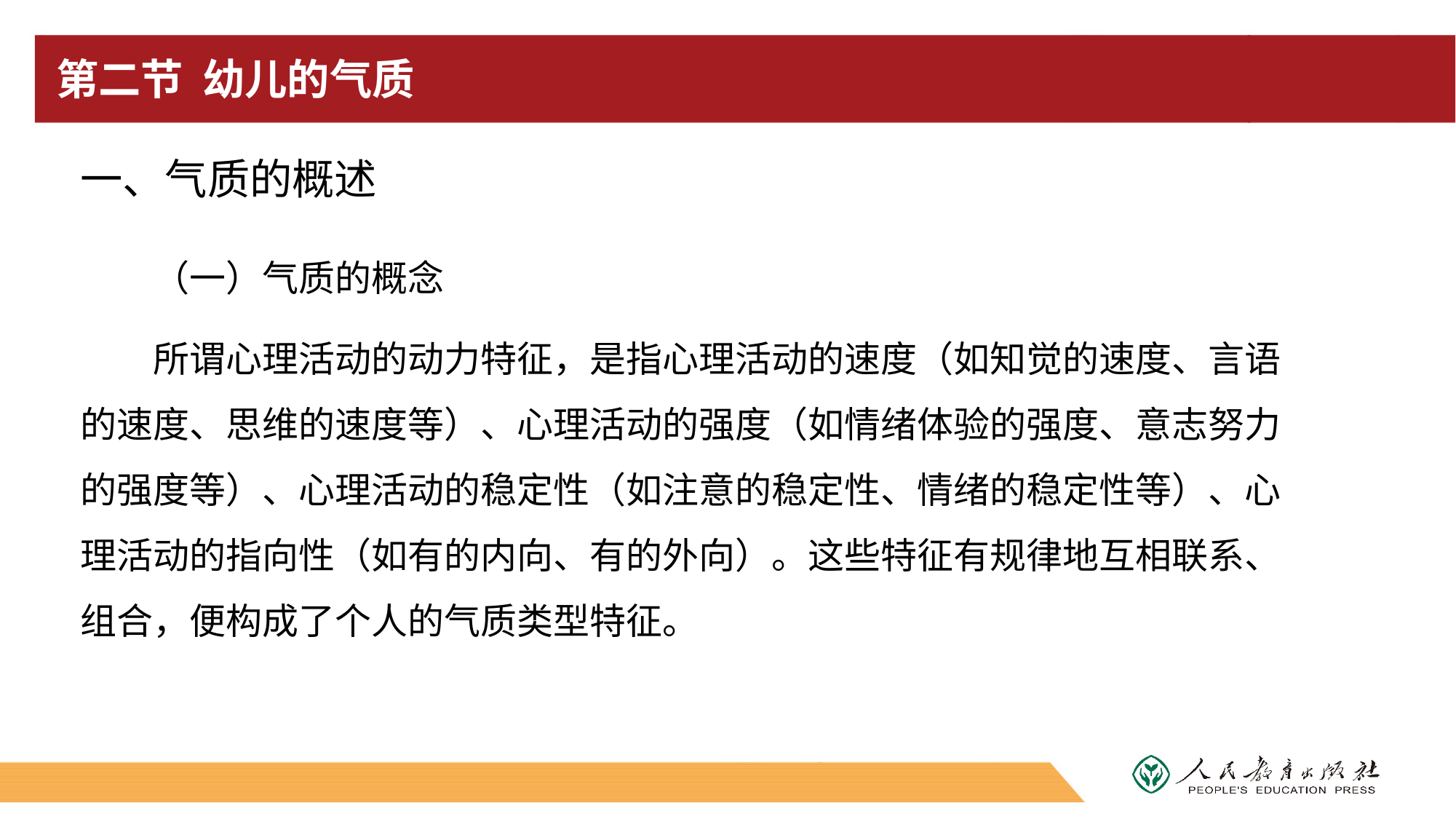

# 第二节  幼儿的气质
一、气质的概述
（一）气质的概念
所谓心理活动的动力特征，是指心理活动的速度（如知觉的速度、言语的速度、思维的速度等）、心理活动的强度（如情绪体验的强度、意志努力的强度等）、心理活动的稳定性（如注意的稳定性、情绪的稳定性等）、心理活动的指向性（如有的内向、有的外向）。这些特征有规律地互相联系、组合，便构成了个人的气质类型特征。